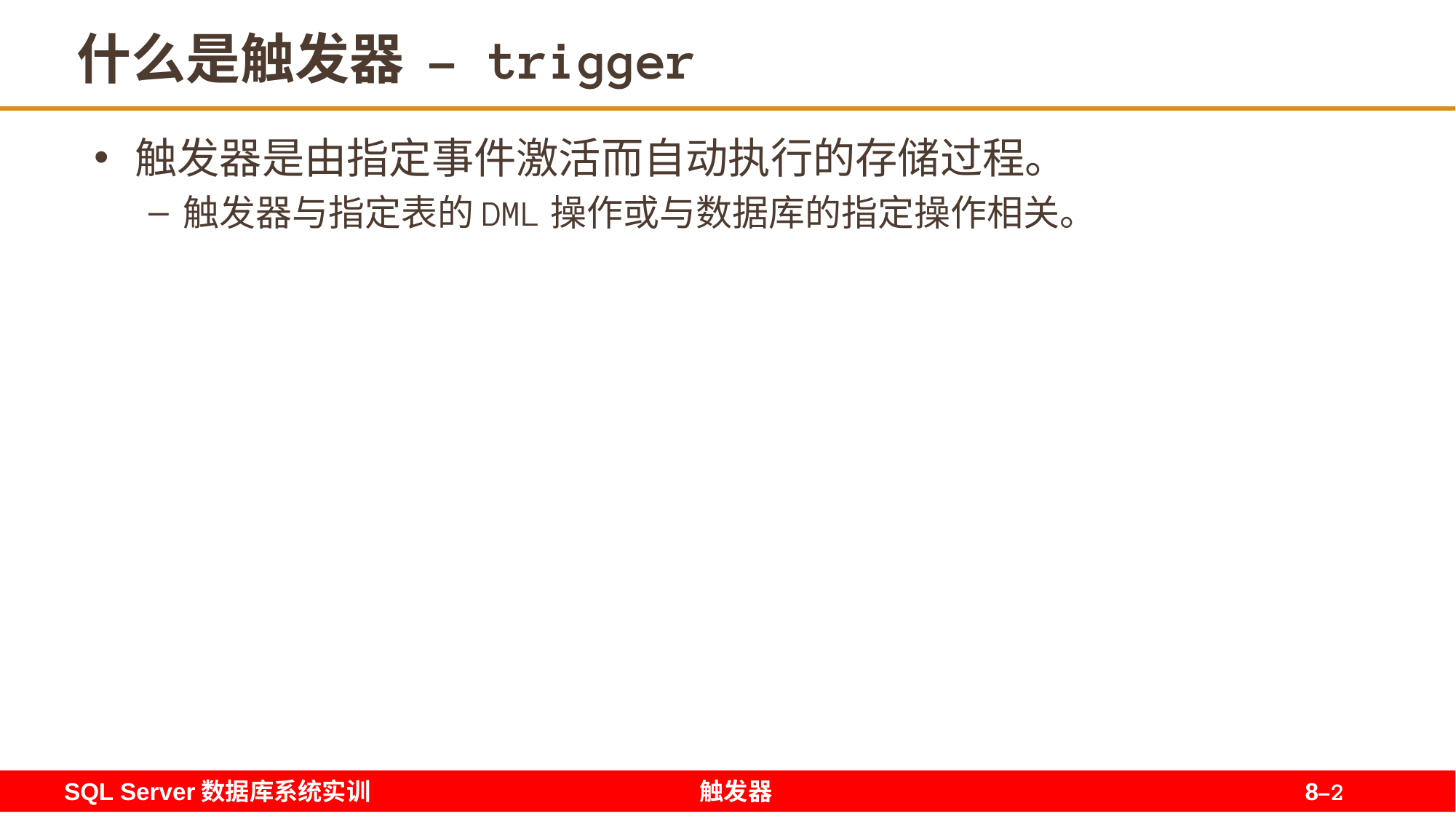

2
# 什么是触发器 - trigger
触发器是由指定事件激活而自动执行的存储过程。
触发器与指定表的DML操作或与数据库的指定操作相关。